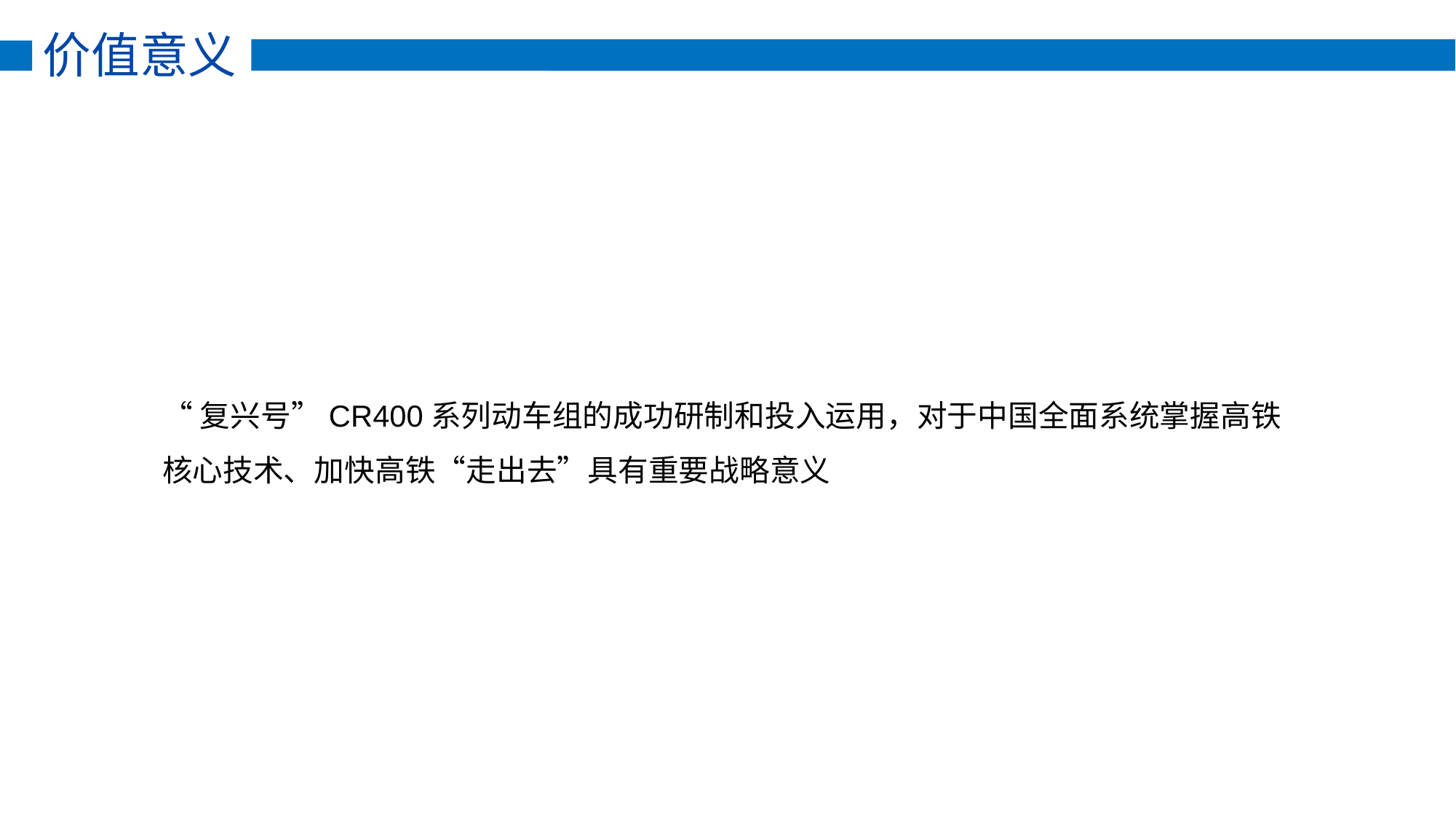

价值意义

“复兴号”CR400系列动车组的成功研制和投入运用，对于中国全面系统掌握高铁核心技术、加快高铁“走出去”具有重要战略意义